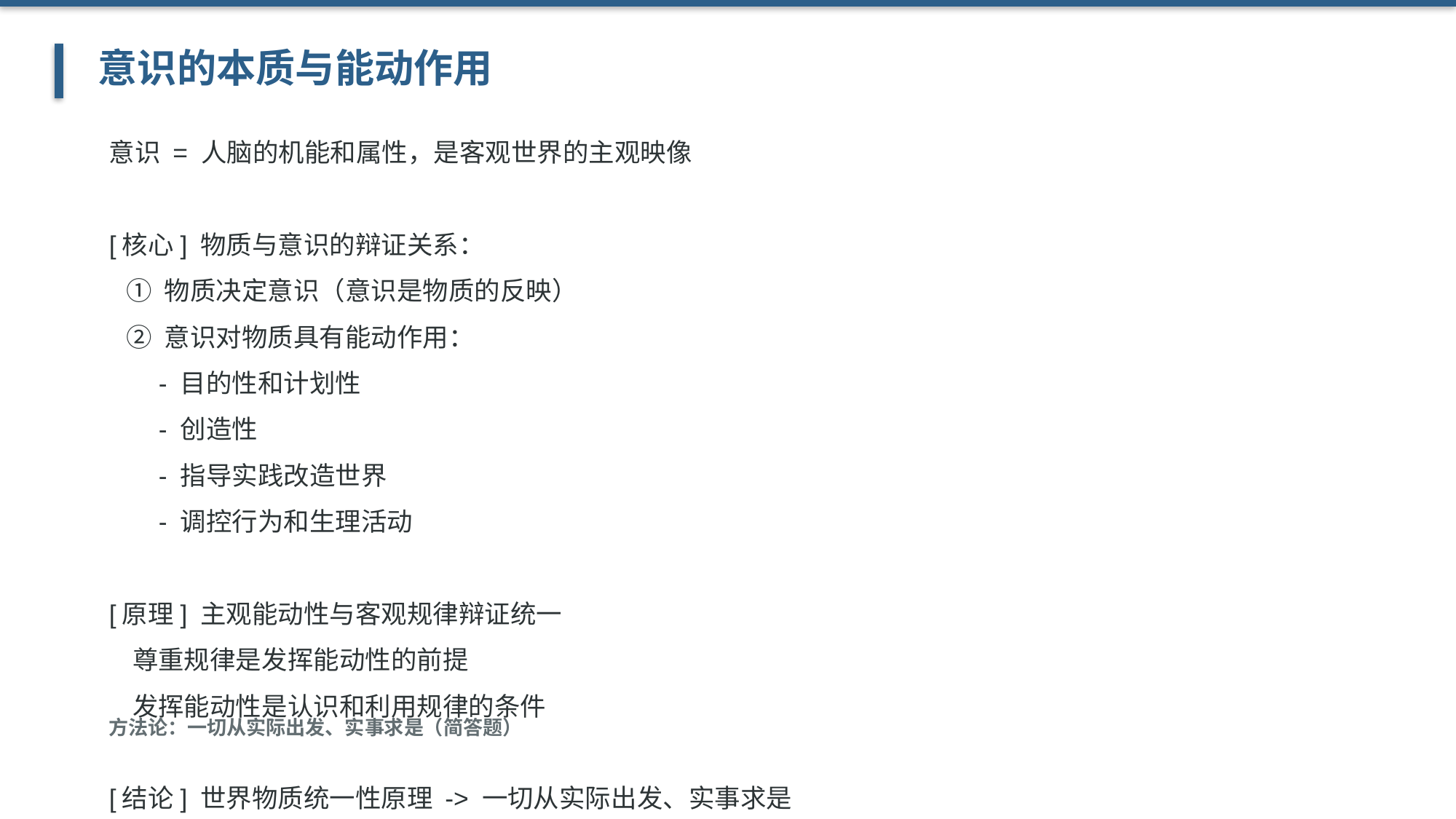

意识的本质与能动作用

意识 = 人脑的机能和属性，是客观世界的主观映像

[核心] 物质与意识的辩证关系：
   ① 物质决定意识（意识是物质的反映）
   ② 意识对物质具有能动作用：
       - 目的性和计划性
       - 创造性
       - 指导实践改造世界
       - 调控行为和生理活动

[原理] 主观能动性与客观规律辩证统一
   尊重规律是发挥能动性的前提
   发挥能动性是认识和利用规律的条件

[结论] 世界物质统一性原理 -> 一切从实际出发、实事求是
方法论：一切从实际出发、实事求是（简答题）